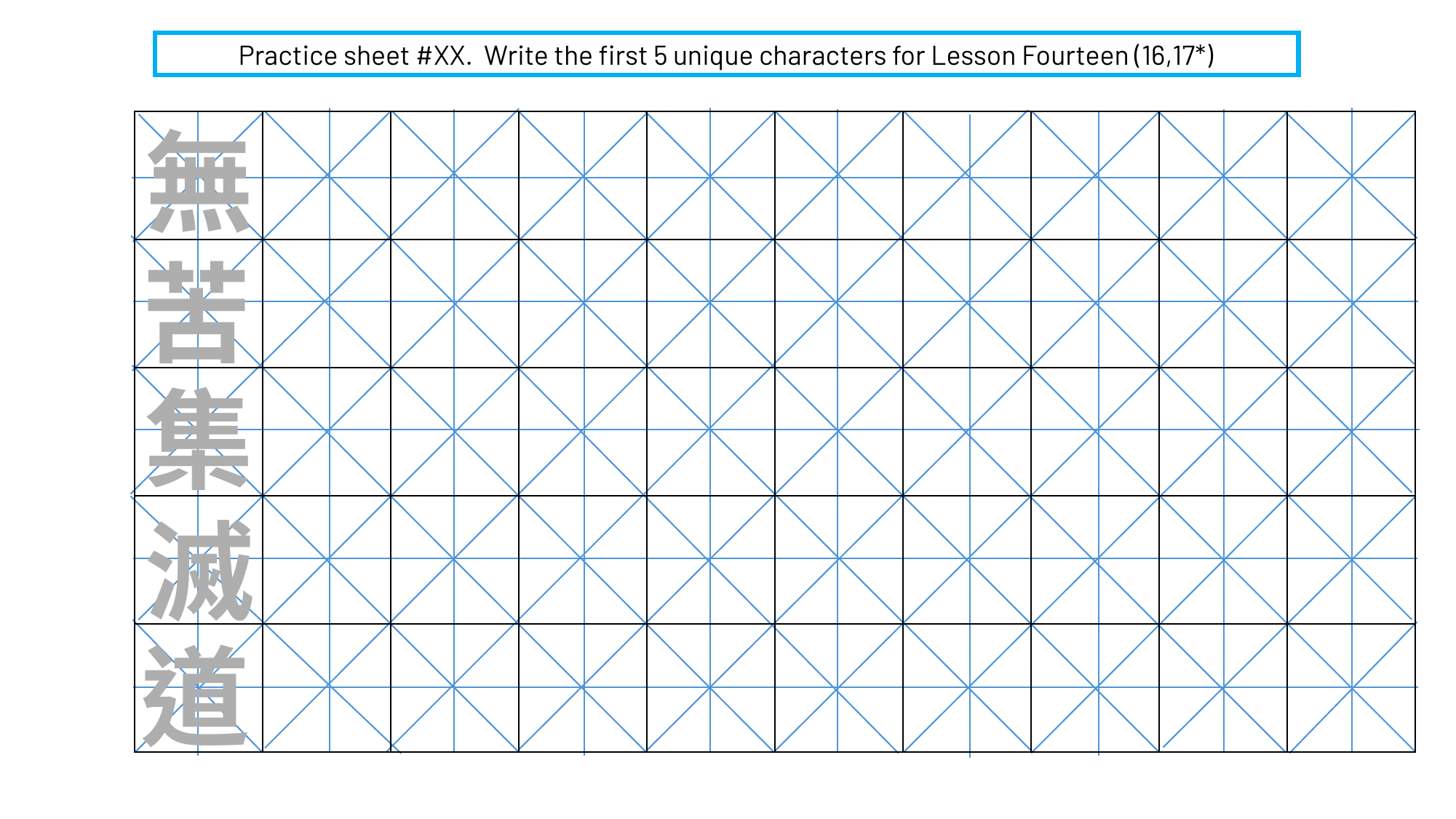

Practice sheet #XX.  Write the first 5 unique characters for Lesson Fourteen (16,17*)

無
|  |  |  |  |  |  |  |  |  |  |
| --- | --- | --- | --- | --- | --- | --- | --- | --- | --- |
|  |  |  |  |  |  |  |  |  |  |
|  |  |  |  |  |  |  |  |  |  |
|  |  |  |  |  |  |  |  |  |  |
|  |  |  |  |  |  |  |  |  |  |

苦
集
滅
道